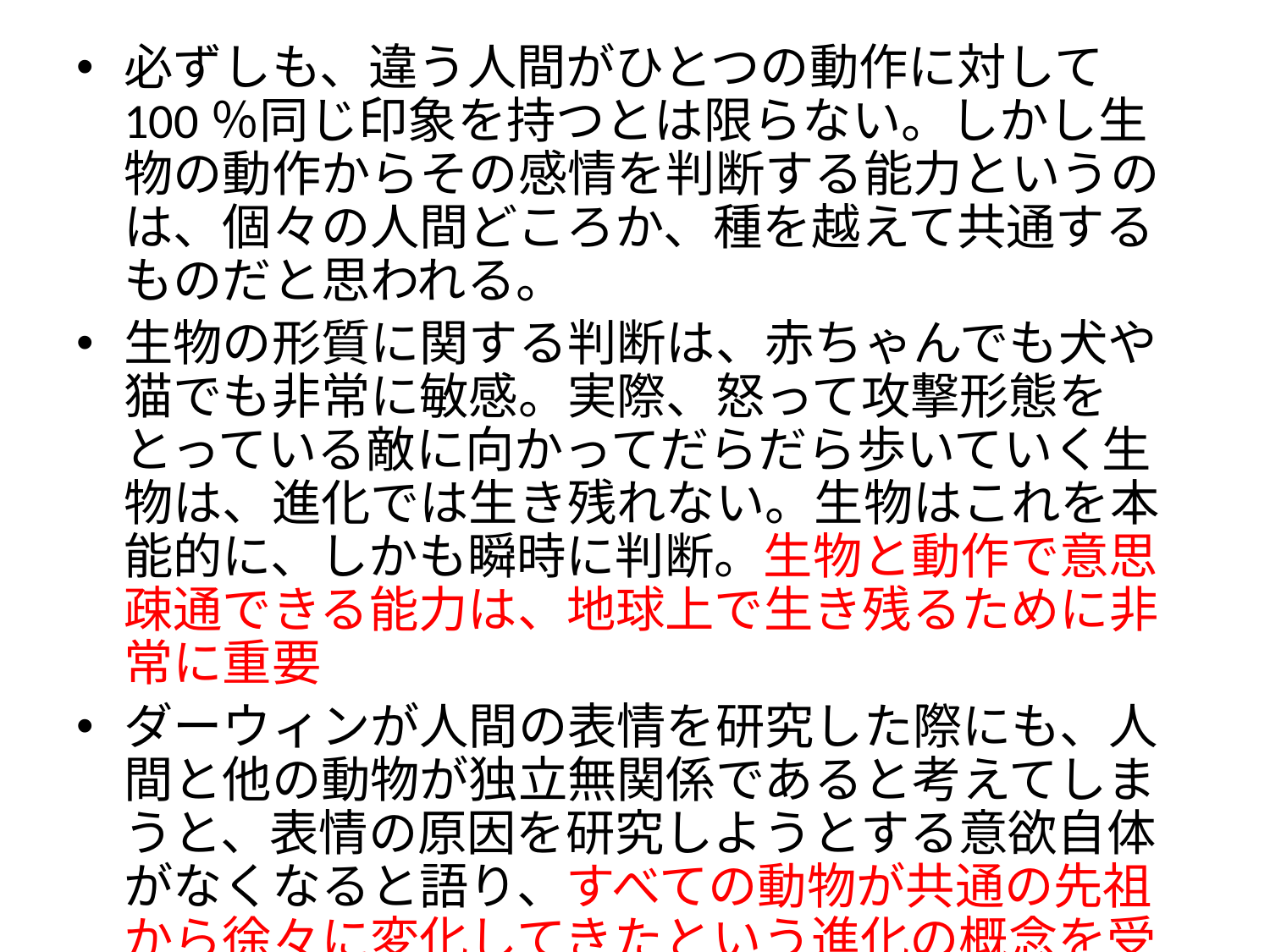

必ずしも、違う人間がひとつの動作に対して100％同じ印象を持つとは限らない。しかし生物の動作からその感情を判断する能力というのは、個々の人間どころか、種を越えて共通するものだと思われる。
生物の形質に関する判断は、赤ちゃんでも犬や猫でも非常に敏感。実際、怒って攻撃形態をとっている敵に向かってだらだら歩いていく生物は、進化では生き残れない。生物はこれを本能的に、しかも瞬時に判断。生物と動作で意思疎通できる能力は、地球上で生き残るために非常に重要
ダーウィンが人間の表情を研究した際にも、人間と他の動物が独立無関係であると考えてしまうと、表情の原因を研究しようとする意欲自体がなくなると語り、すべての動物が共通の先祖から徐々に変化してきたという進化の概念を受け入れれば、表情についても新しい視野が開けると指摘していた。